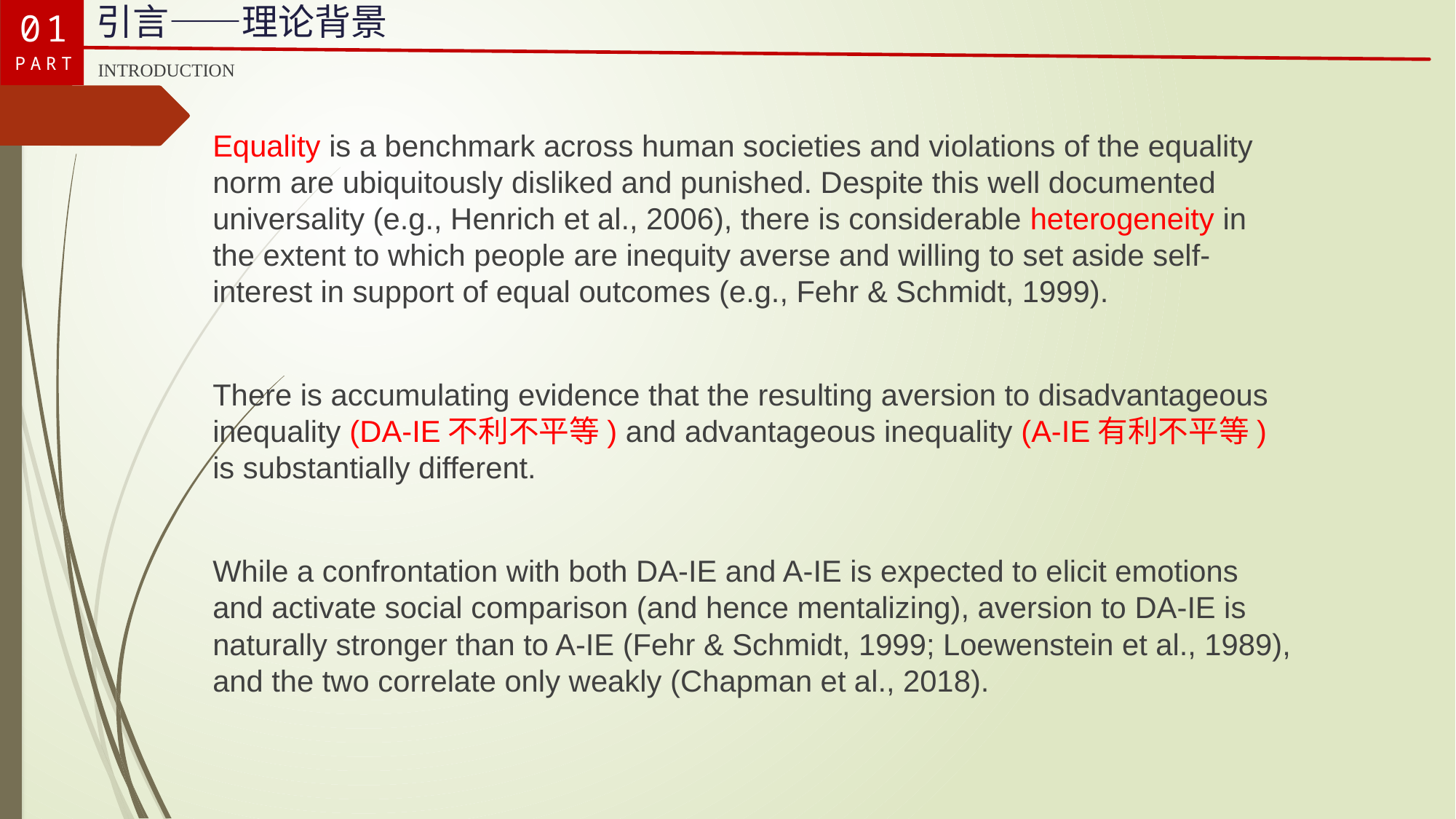

01
PART
引言——理论背景
INTRODUCTION
Equality is a benchmark across human societies and violations of the equality norm are ubiquitously disliked and punished. Despite this well documented universality (e.g., Henrich et al., 2006), there is considerable heterogeneity in the extent to which people are inequity averse and willing to set aside self-interest in support of equal outcomes (e.g., Fehr & Schmidt, 1999).

There is accumulating evidence that the resulting aversion to disadvantageous inequality (DA-IE不利不平等) and advantageous inequality (A-IE有利不平等) is substantially different.

While a confrontation with both DA-IE and A-IE is expected to elicit emotions and activate social comparison (and hence mentalizing), aversion to DA-IE is naturally stronger than to A-IE (Fehr & Schmidt, 1999; Loewenstein et al., 1989), and the two correlate only weakly (Chapman et al., 2018).